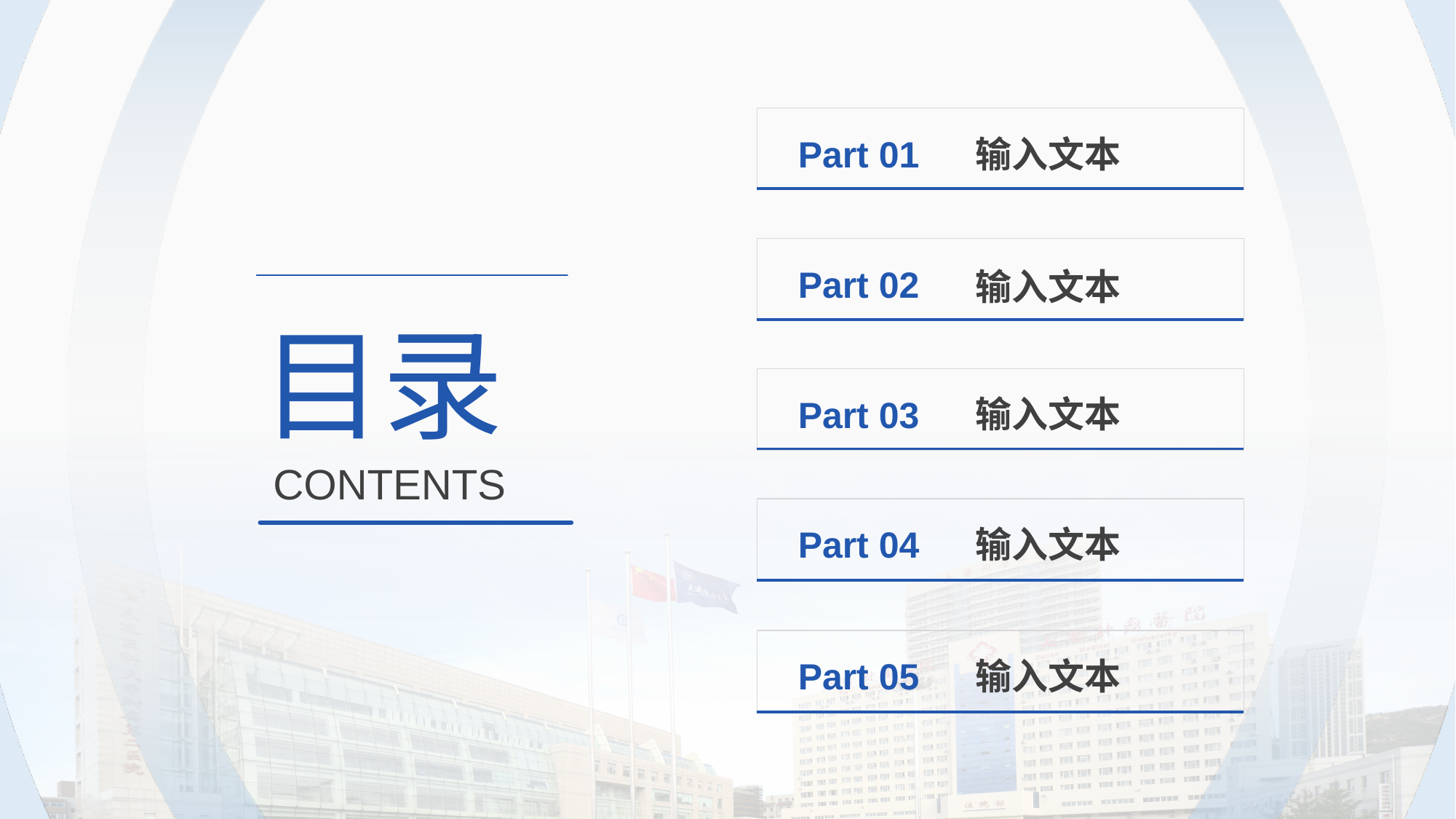

Part 01
输入文本

Part 02
输入文本
目录

Part 03
输入文本
CONTENTS

Part 04
输入文本

Part 05
输入文本